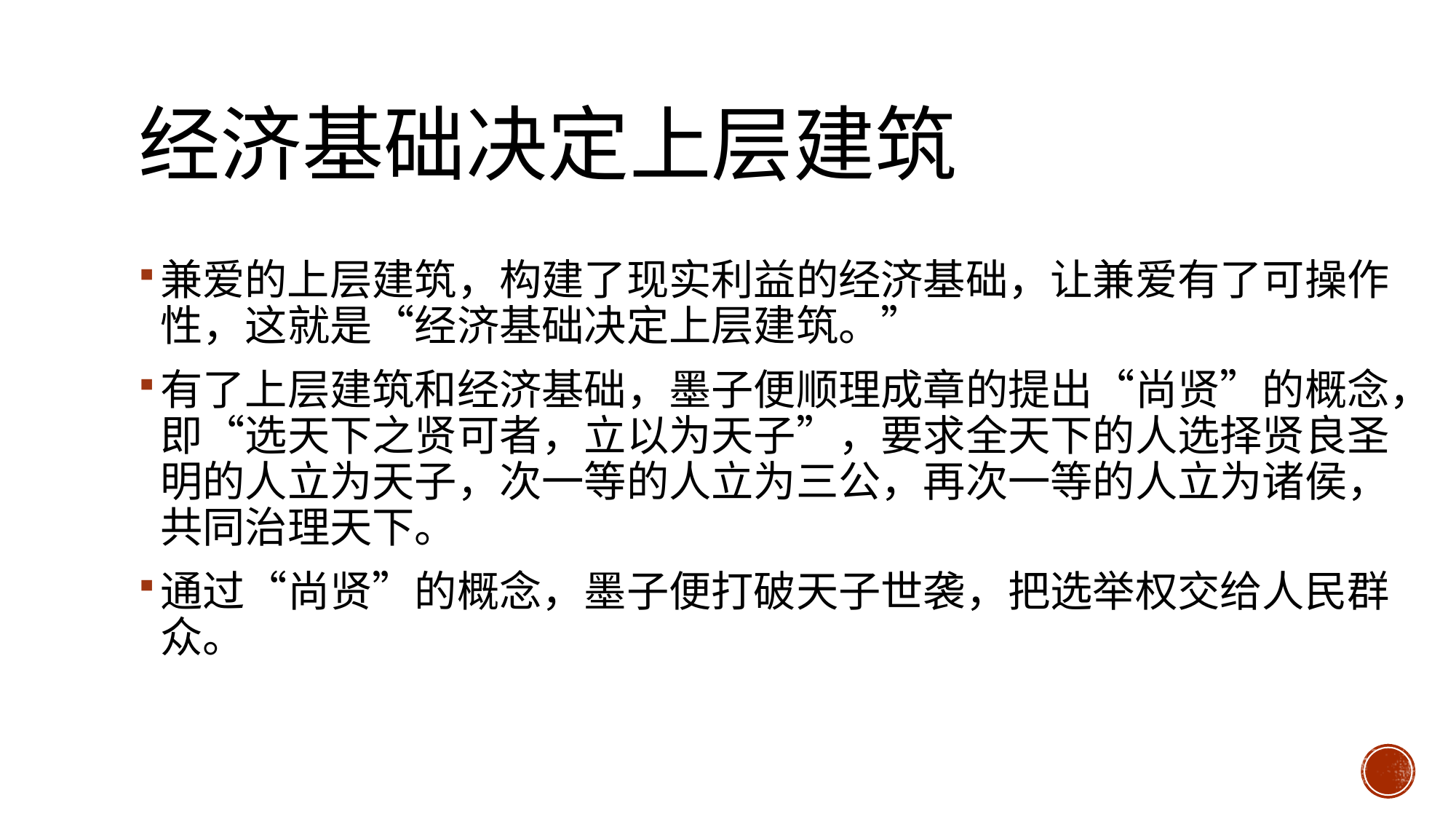

# 经济基础决定上层建筑
兼爱的上层建筑，构建了现实利益的经济基础，让兼爱有了可操作性，这就是“经济基础决定上层建筑。”
有了上层建筑和经济基础，墨子便顺理成章的提出“尚贤”的概念，即“选天下之贤可者，立以为天子”，要求全天下的人选择贤良圣明的人立为天子，次一等的人立为三公，再次一等的人立为诸侯，共同治理天下。
通过“尚贤”的概念，墨子便打破天子世袭，把选举权交给人民群众。